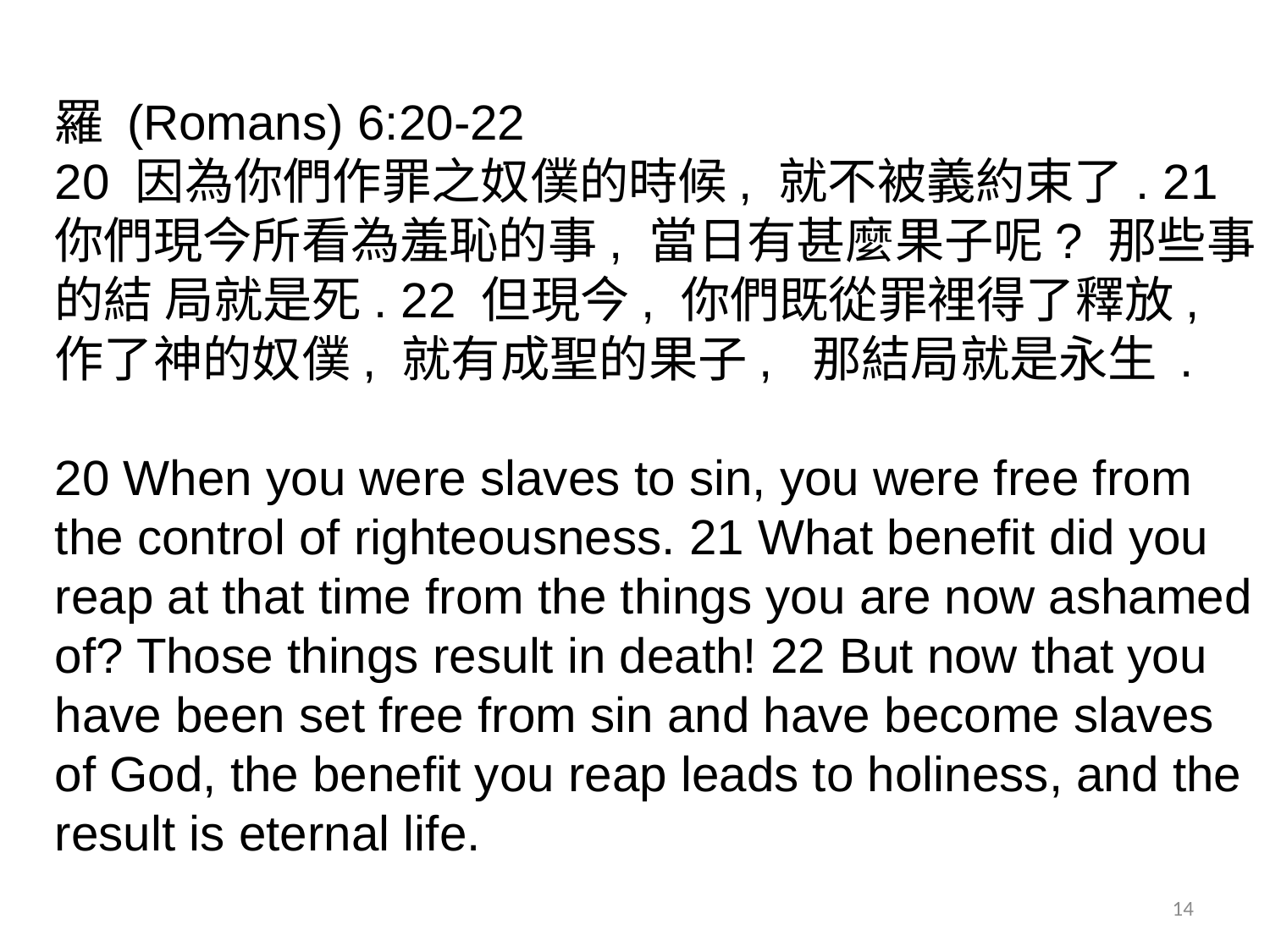

羅 (Romans) 6:20-22
20 因為你們作罪之奴僕的時候, 就不被義約束了. 21 你們現今所看為羞恥的事, 當日有甚麼果子呢? 那些事的結 局就是死. 22 但現今, 你們既從罪裡得了釋放, 作了神的奴僕, 就有成聖的果子,  那結局就是永生 .

20 When you were slaves to sin, you were free from the control of righteousness. 21 What benefit did you reap at that time from the things you are now ashamed of? Those things result in death! 22 But now that you have been set free from sin and have become slaves of God, the benefit you reap leads to holiness, and the result is eternal life.
14